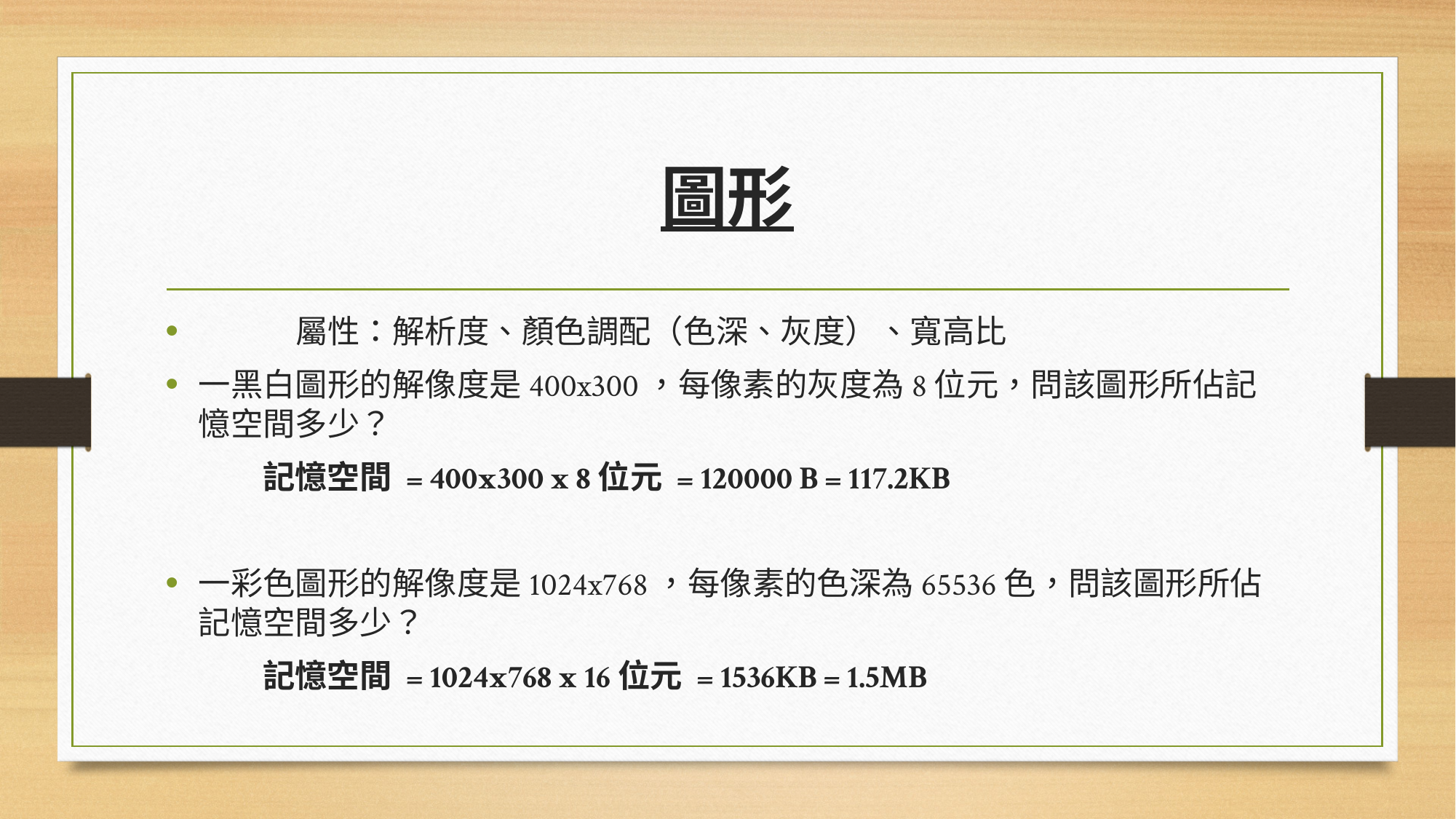

# 圖形
	屬性：解析度、顏色調配（色深、灰度）、寬高比
一黑白圖形的解像度是400x300，每像素的灰度為8位元，問該圖形所佔記憶空間多少？
		記憶空間 = 400x300 x 8位元 = 120000 B = 117.2KB

一彩色圖形的解像度是1024x768，每像素的色深為65536色，問該圖形所佔記憶空間多少？
		記憶空間 = 1024x768 x 16位元 = 1536KB = 1.5MB